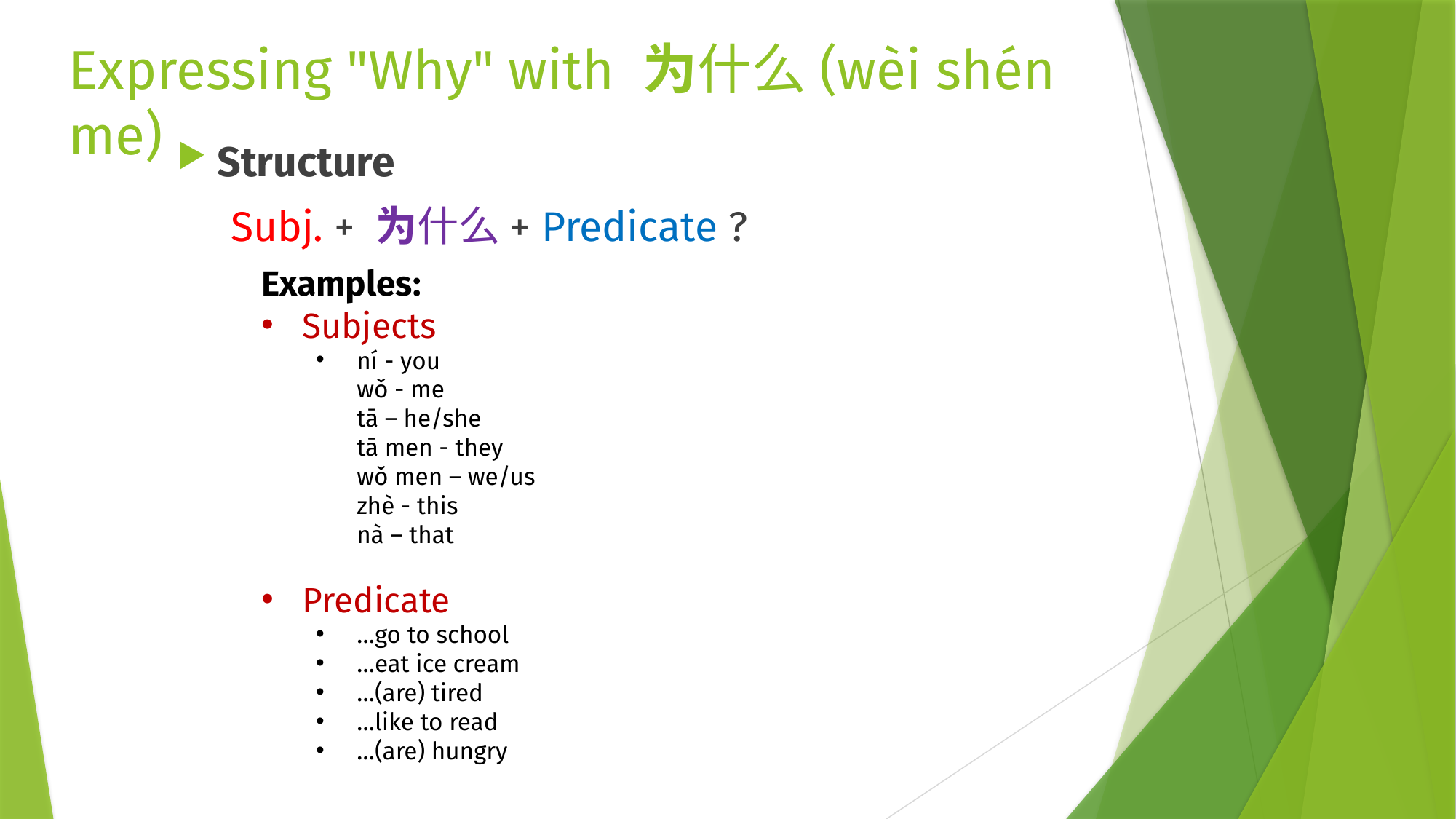

# Expressing "Why" with 为什么(wèi shén me)
Structure
	Subj. + 为什么+ Predicate ?

Examples:
Subjects
ní - you
wǒ - me
tā – he/she
tā men - they
wǒ men – we/us
zhè - this
nà – that

Predicate
…go to school
…eat ice cream
…(are) tired
…like to read
…(are) hungry